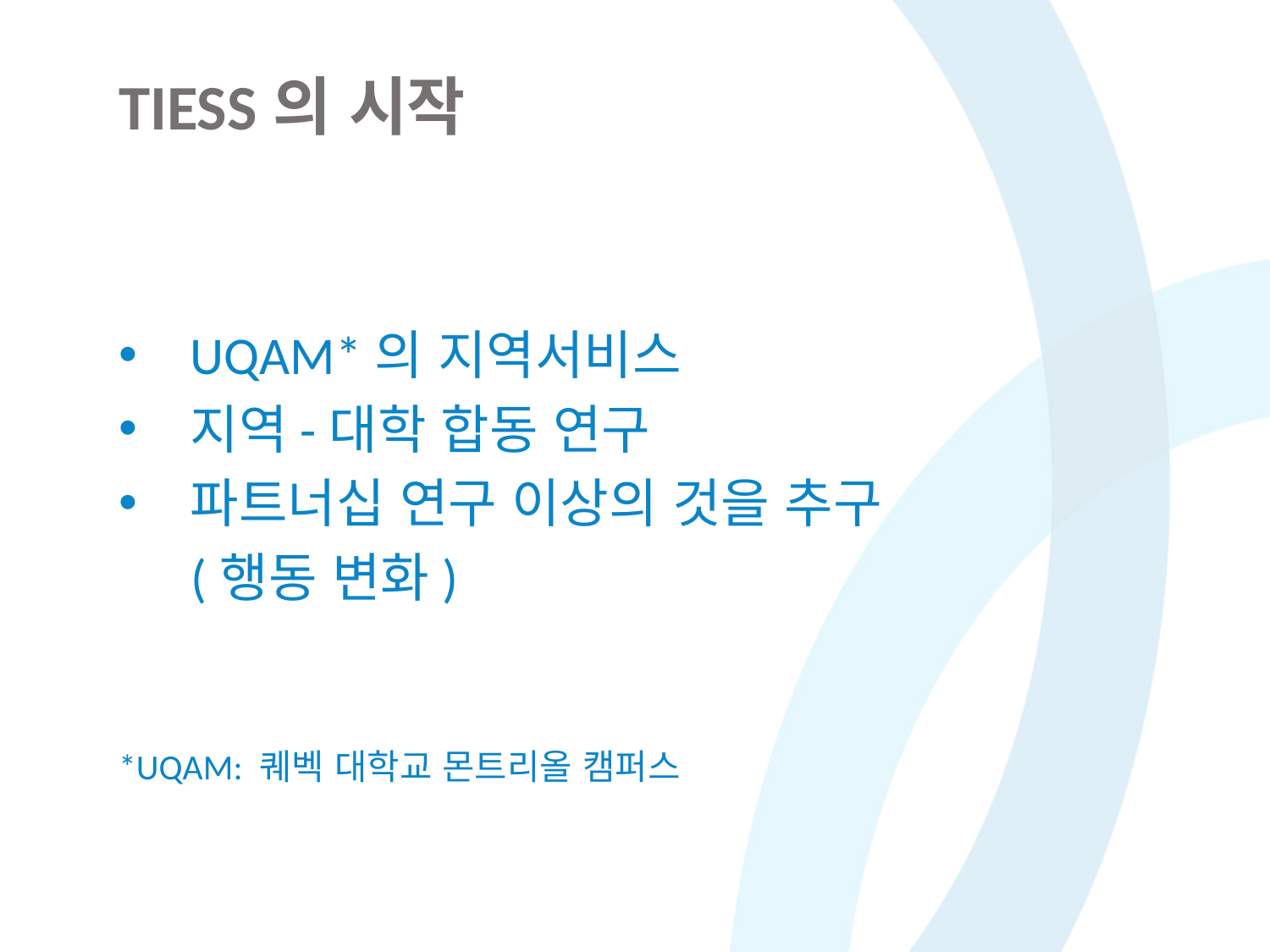

TIESS의 시작
UQAM*의 지역서비스
지역-대학 합동 연구
파트너십 연구 이상의 것을 추구
      (행동 변화)

*UQAM: 퀘벡 대학교 몬트리올 캠퍼스